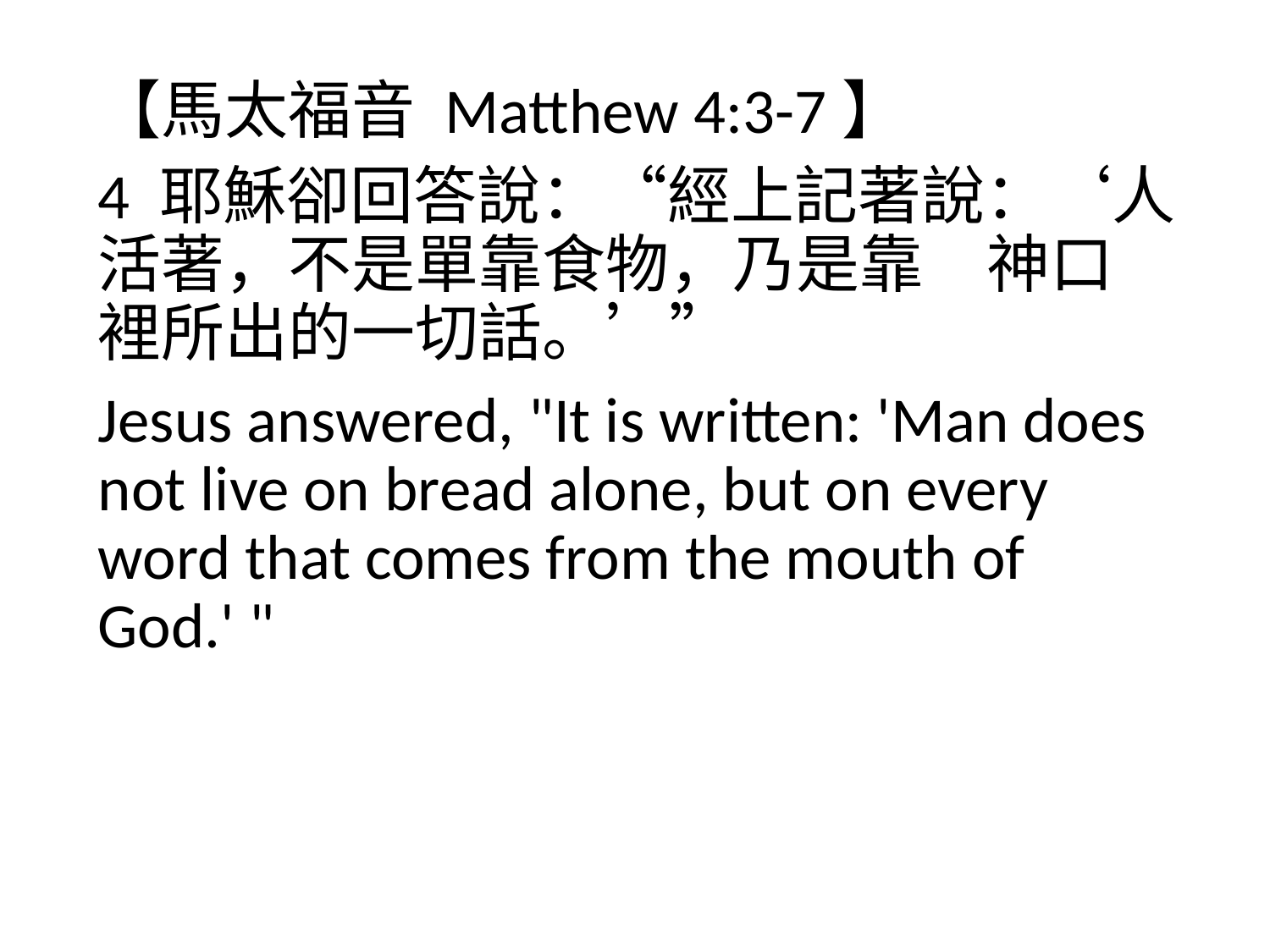

【馬太福音 Matthew 4:3-7】
4 耶穌卻回答說：“經上記著說：‘人活著，不是單靠食物，乃是靠　神口裡所出的一切話。’”
Jesus answered, "It is written: 'Man does not live on bread alone, but on every word that comes from the mouth of God.' "